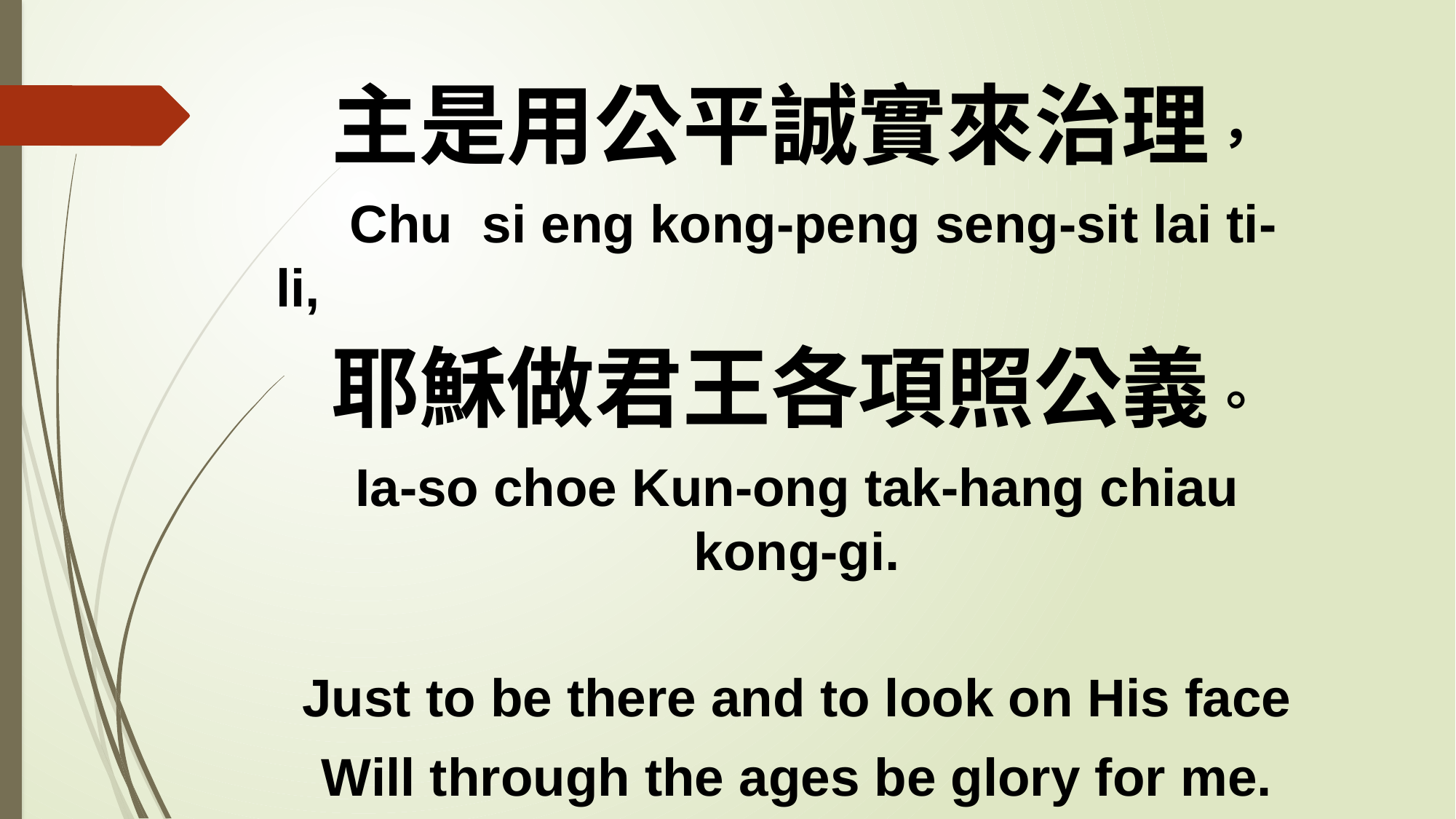

主是用公平誠實來治理，
     Chu  si eng kong-peng seng-sit lai ti- li,
耶穌做君王各項照公義。
Ia-so choe Kun-ong tak-hang chiau kong-gi.

Just to be there and to look on His face
Will through the ages be glory for me.